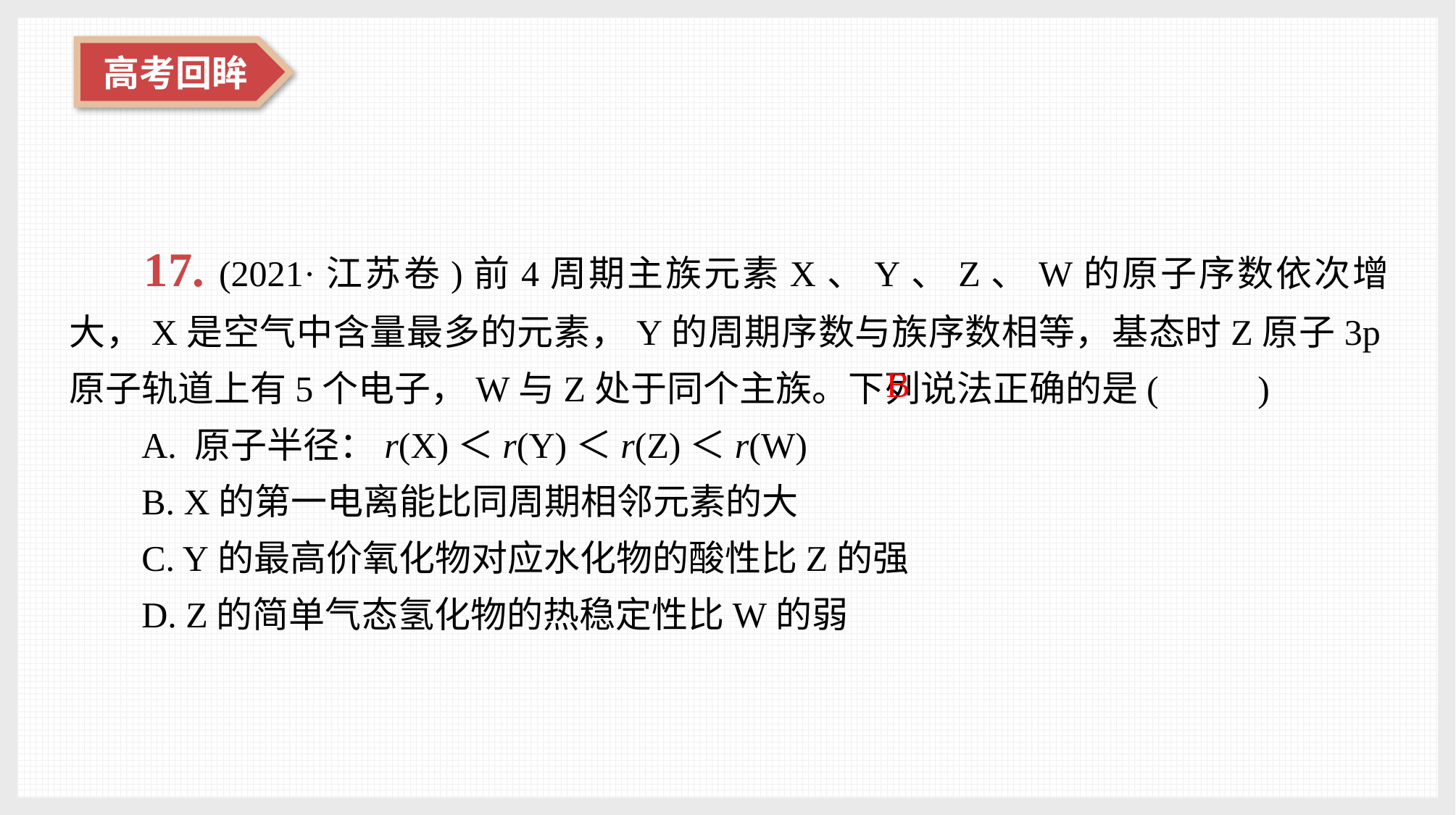

17. (2021·江苏卷)前4周期主族元素X、Y、Z、W的原子序数依次增大，X是空气中含量最多的元素，Y的周期序数与族序数相等，基态时Z原子3p原子轨道上有5个电子，W与Z处于同个主族。下列说法正确的是( 　　)
A. 原子半径：r(X)＜r(Y)＜r(Z)＜r(W)
B. X的第一电离能比同周期相邻元素的大
C. Y的最高价氧化物对应水化物的酸性比Z的强
D. Z的简单气态氢化物的热稳定性比W的弱
B